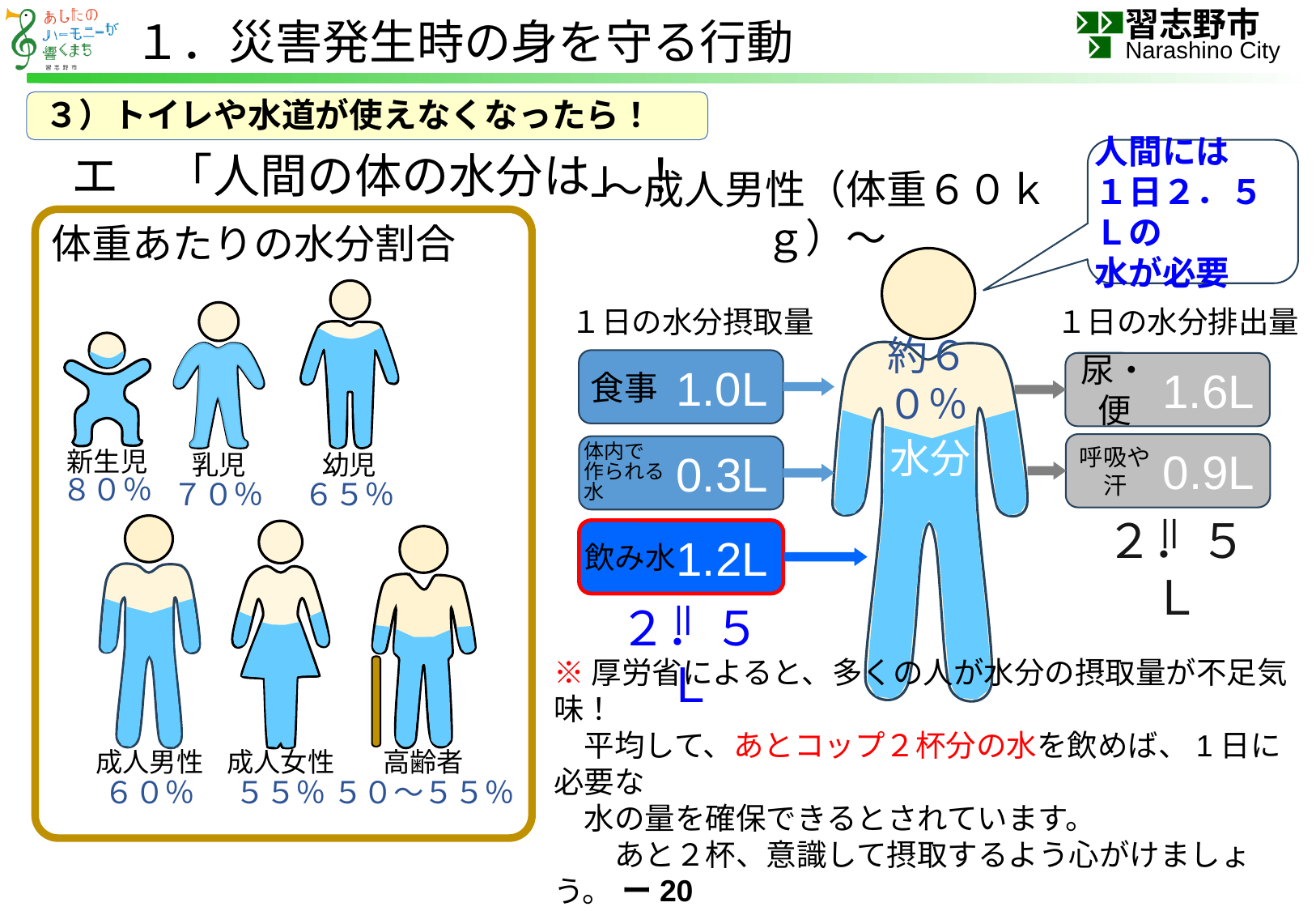

１．災害発生時の身を守る行動
３）トイレや水道が使えなくなったら！
人間には
１日２．５Ｌの
水が必要
　エ　「人間の体の水分は」！
～成人男性（体重６０ｋｇ）～

体重あたりの水分割合

約６０％
水分

新生児
８０％
乳児
７０％
幼児
６５％
１日の水分摂取量

1.0L
食事

体内で
作られる水
0.3L

1.2L
飲み水

＝
２．５Ｌ
１日の水分排出量

1.6L
尿・便

0.9L
呼吸や汗

＝
２．５Ｌ

成人男性
６０％
成人女性
５５％
高齢者
５０～５５％
※厚労省によると、多くの人が水分の摂取量が不足気味！
　平均して、あとコップ２杯分の水を飲めば、1日に必要な
　水の量を確保できるとされています。
　　あと２杯、意識して摂取するよう心がけましょう。
ー20ー